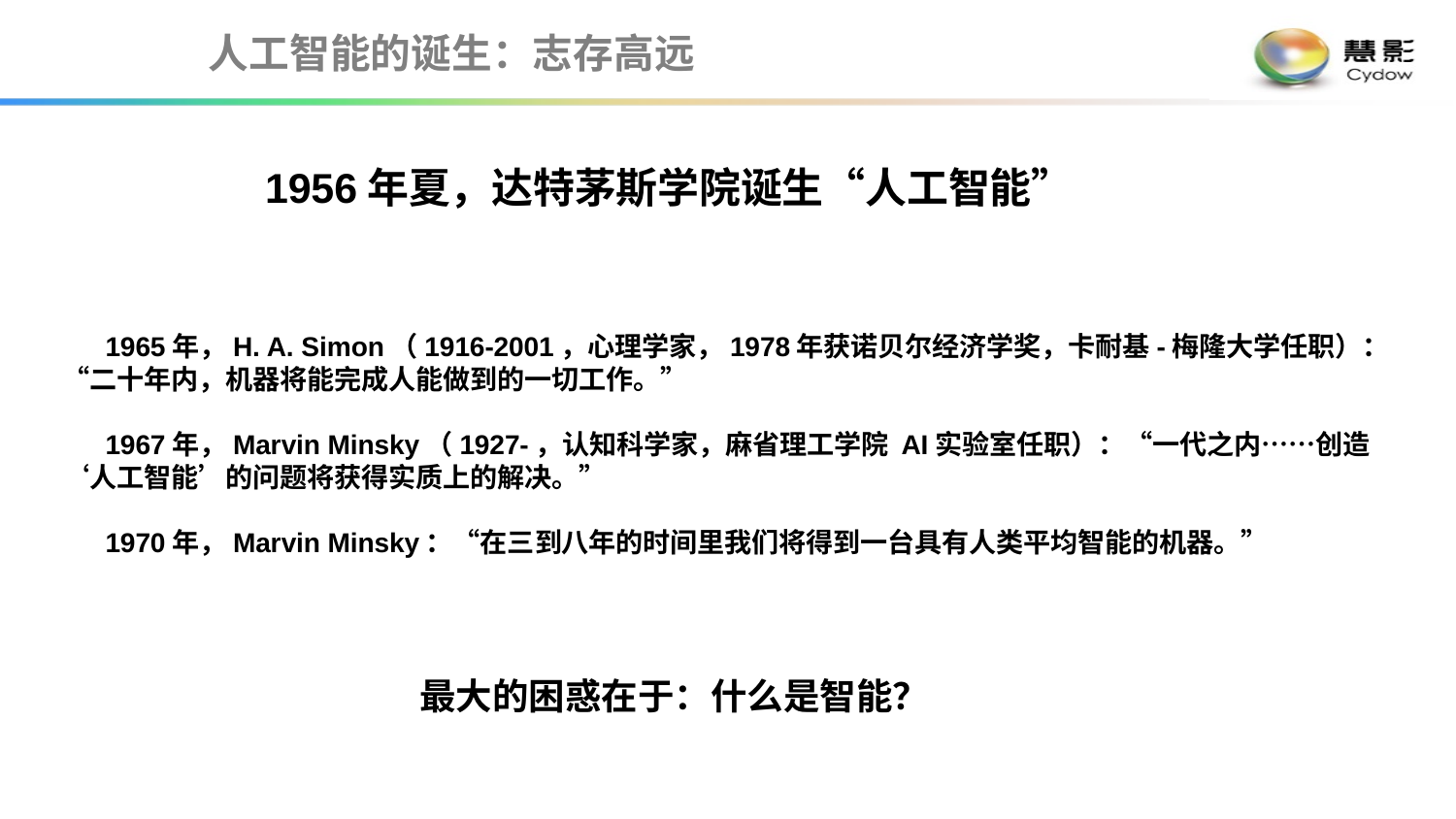

人工智能的诞生：志存高远
1956年夏，达特茅斯学院诞生“人工智能”
1965年，H. A. Simon（1916-2001，心理学家，1978年获诺贝尔经济学奖，卡耐基-梅隆大学任职）：“二十年内，机器将能完成人能做到的一切工作。”

1967年，Marvin Minsky（1927-，认知科学家，麻省理工学院 AI实验室任职）：“一代之内……创造‘人工智能’的问题将获得实质上的解决。”

1970年，Marvin Minsky：“在三到八年的时间里我们将得到一台具有人类平均智能的机器。”
最大的困惑在于：什么是智能？